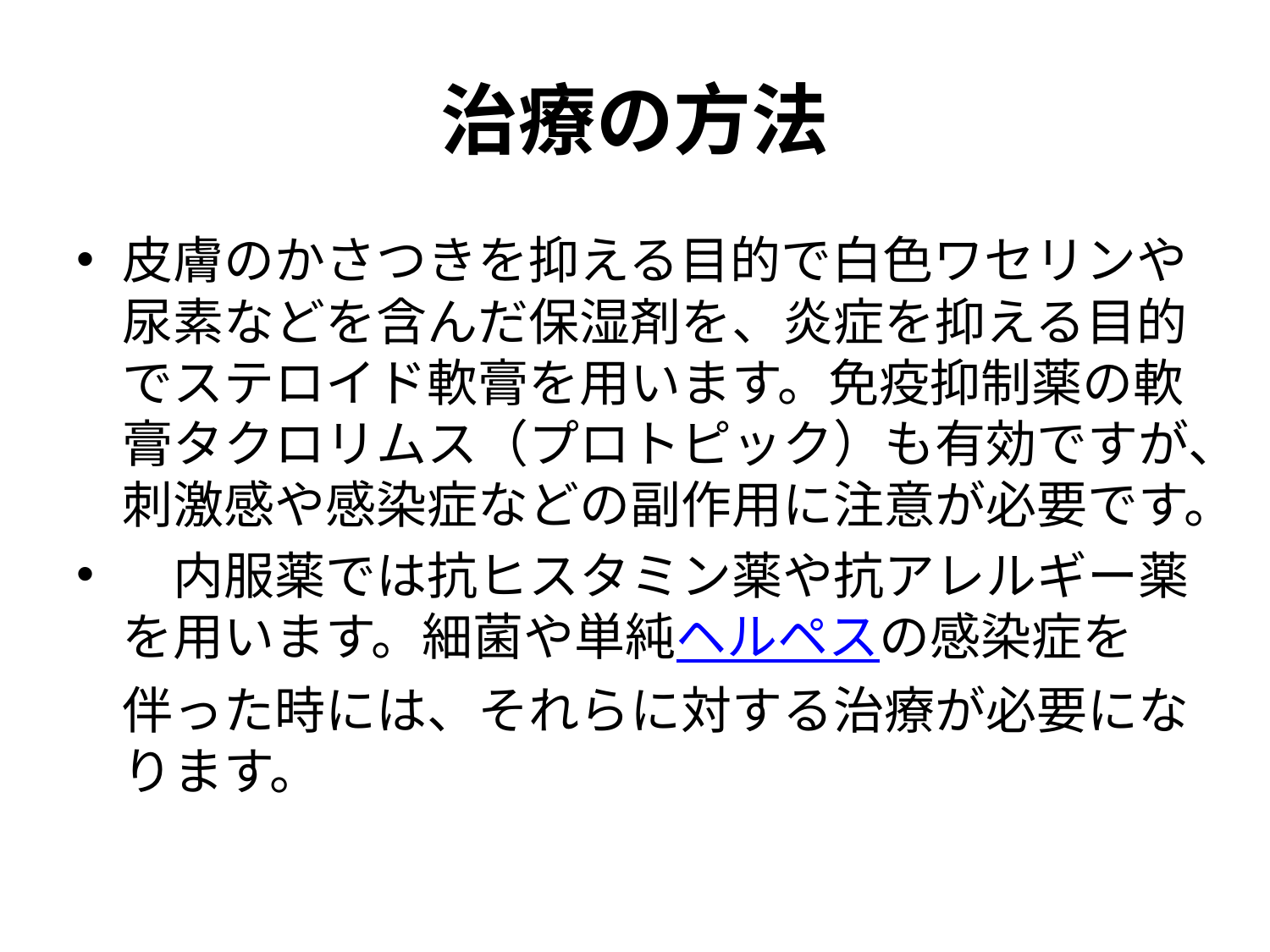

# 治療の方法
皮膚のかさつきを抑える目的で白色ワセリンや尿素などを含んだ保湿剤を、炎症を抑える目的でステロイド軟膏を用います。免疫抑制薬の軟膏タクロリムス（プロトピック）も有効ですが、刺激感や感染症などの副作用に注意が必要です。
　内服薬では抗ヒスタミン薬や抗アレルギー薬を用います。細菌や単純ヘルペスの感染症を伴った時には、それらに対する治療が必要になります。